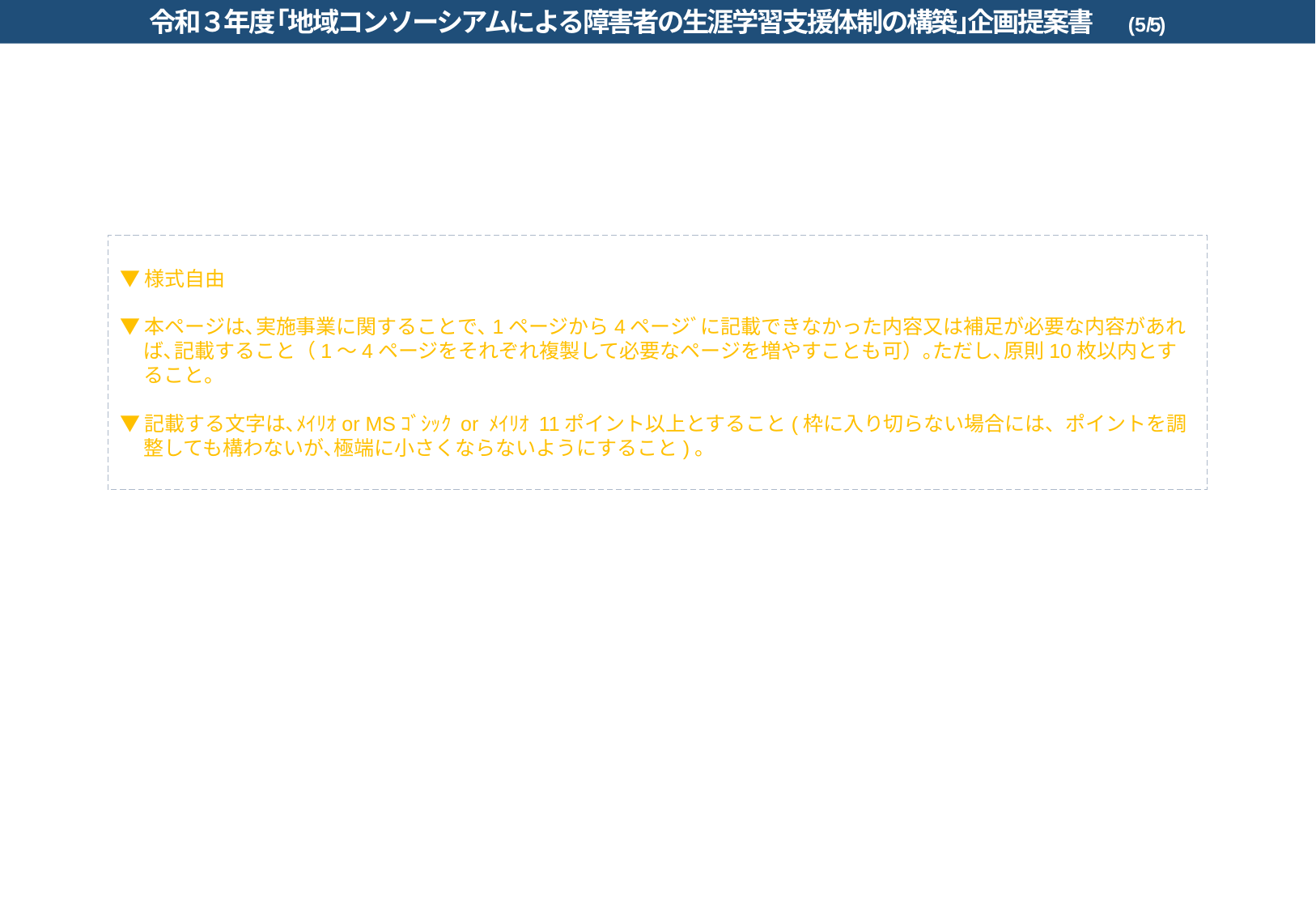

令和３年度｢地域コンソーシアムによる障害者の生涯学習支援体制の構築｣企画提案書　(5/5)

▼様式自由

▼本ページは､実施事業に関することで､1ページから4ページﾞに記載できなかった内容又は補足が必要な内容があれば､記載すること（1～4ページをそれぞれ複製して必要なページを増やすことも可）｡ただし､原則10枚以内とすること。

▼記載する文字は､ﾒｲﾘｵor MSｺﾞｼｯｸ or ﾒｲﾘｵ 11ポイント以上とすること(枠に入り切らない場合には、ポイントを調整しても構わないが､極端に小さくならないようにすること)。